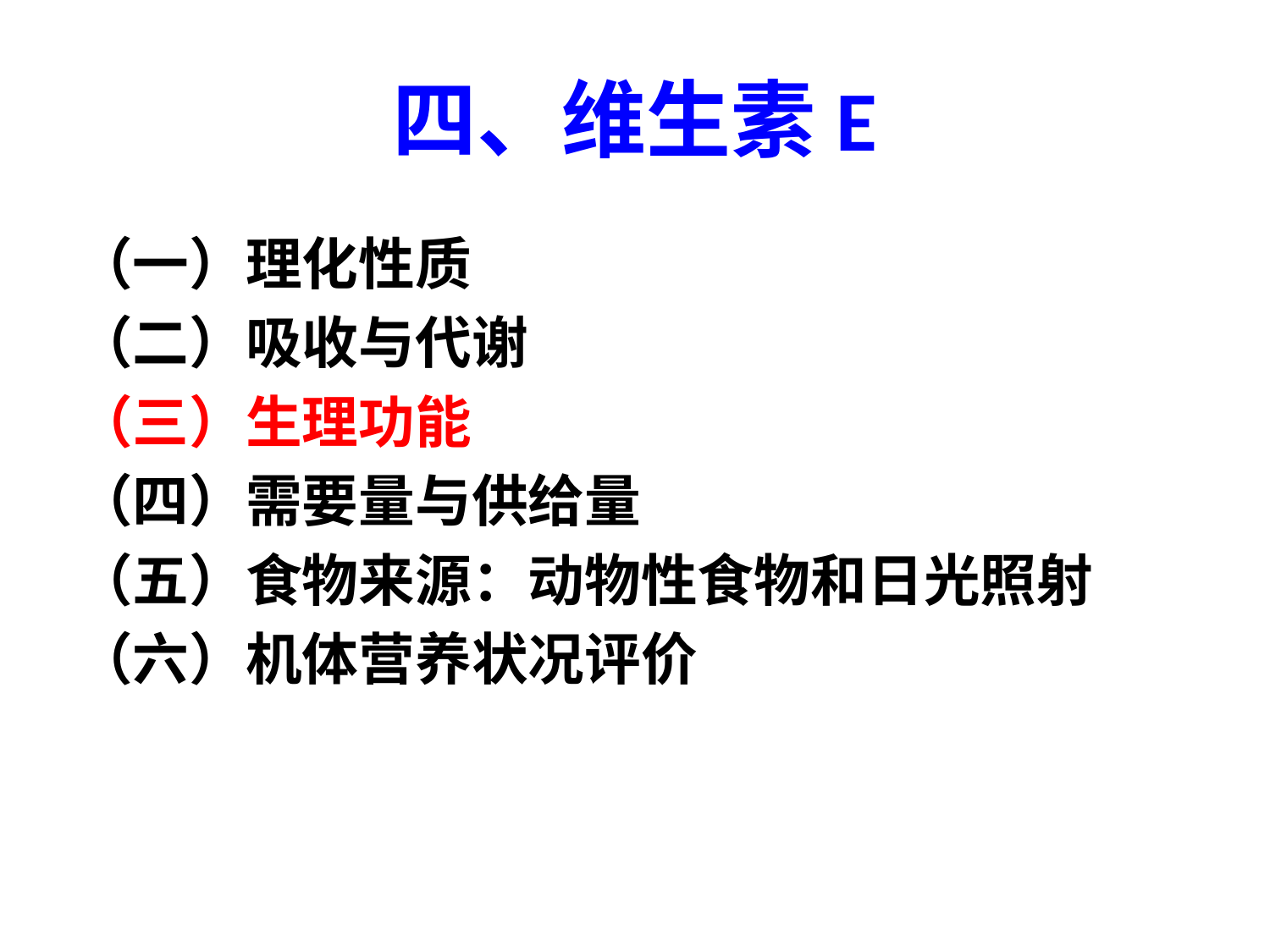

# 四、维生素E
（一）理化性质
（二）吸收与代谢
（三）生理功能
（四）需要量与供给量
（五）食物来源：动物性食物和日光照射
（六）机体营养状况评价